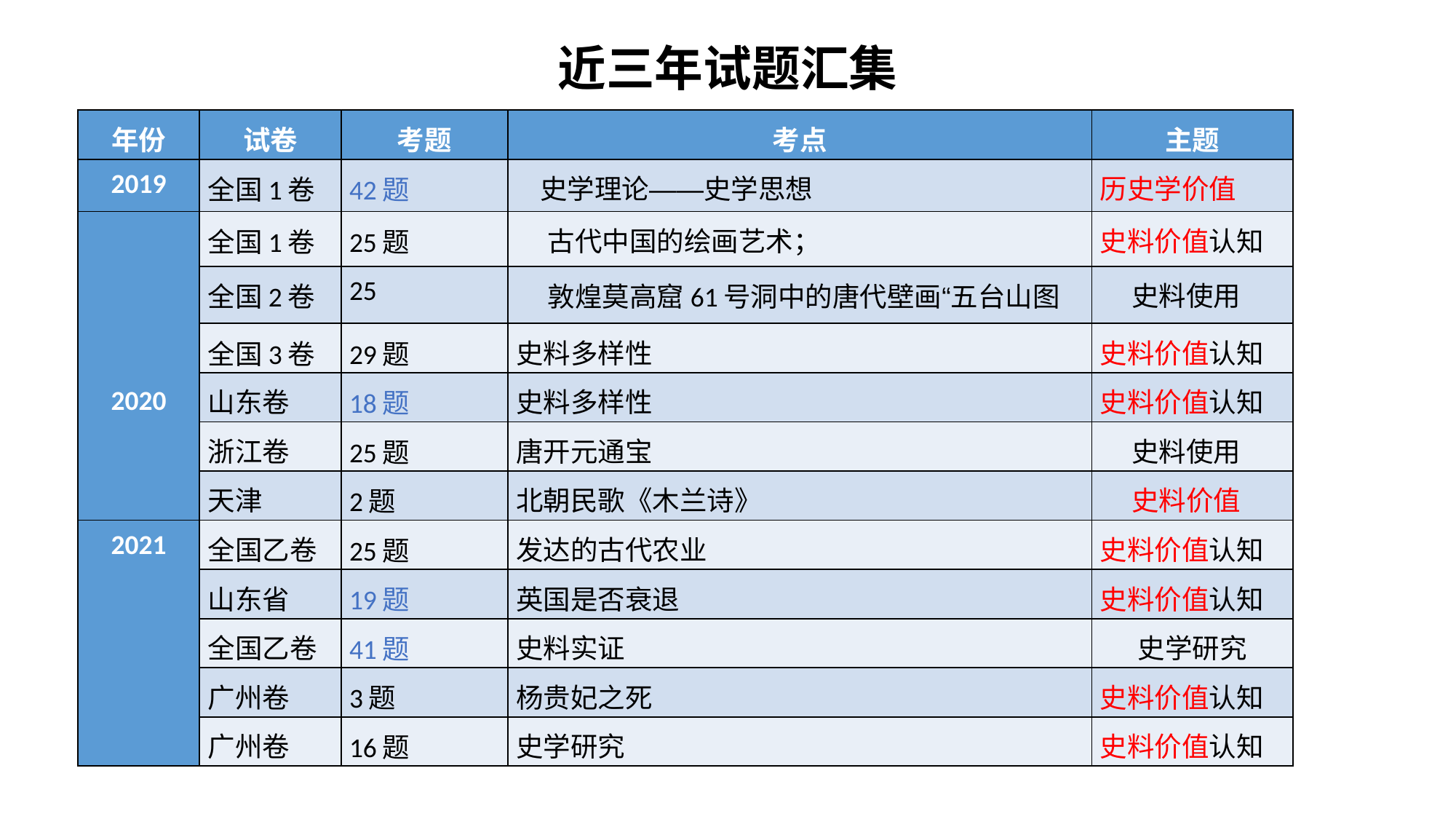

近三年试题汇集
| 年份 | 试卷 | 考题 | 考点 | 主题 |
| --- | --- | --- | --- | --- |
| 2019 | 全国1卷 | 42题 | 史学理论——史学思想 | 历史学价值 |
| 2020 | 全国1卷 | 25题 | 古代中国的绘画艺术； | 史料价值认知 |
|  | 全国2卷 | 25 | 敦煌莫高窟61号洞中的唐代壁画“五台山图 | 史料使用 |
|  | 全国3卷 | 29题 | 史料多样性 | 史料价值认知 |
|  | 山东卷 | 18题 | 史料多样性 | 史料价值认知 |
|  | 浙江卷 | 25题 | 唐开元通宝 | 史料使用 |
|  | 天津 | 2题 | 北朝民歌《木兰诗》 | 史料价值 |
| 2021 | 全国乙卷 | 25题 | 发达的古代农业 | 史料价值认知 |
|  | 山东省 | 19题 | 英国是否衰退 | 史料价值认知 |
|  | 全国乙卷 | 41题 | 史料实证 | 史学研究 |
|  | 广州卷 | 3题 | 杨贵妃之死 | 史料价值认知 |
|  | 广州卷 | 16题 | 史学研究 | 史料价值认知 |